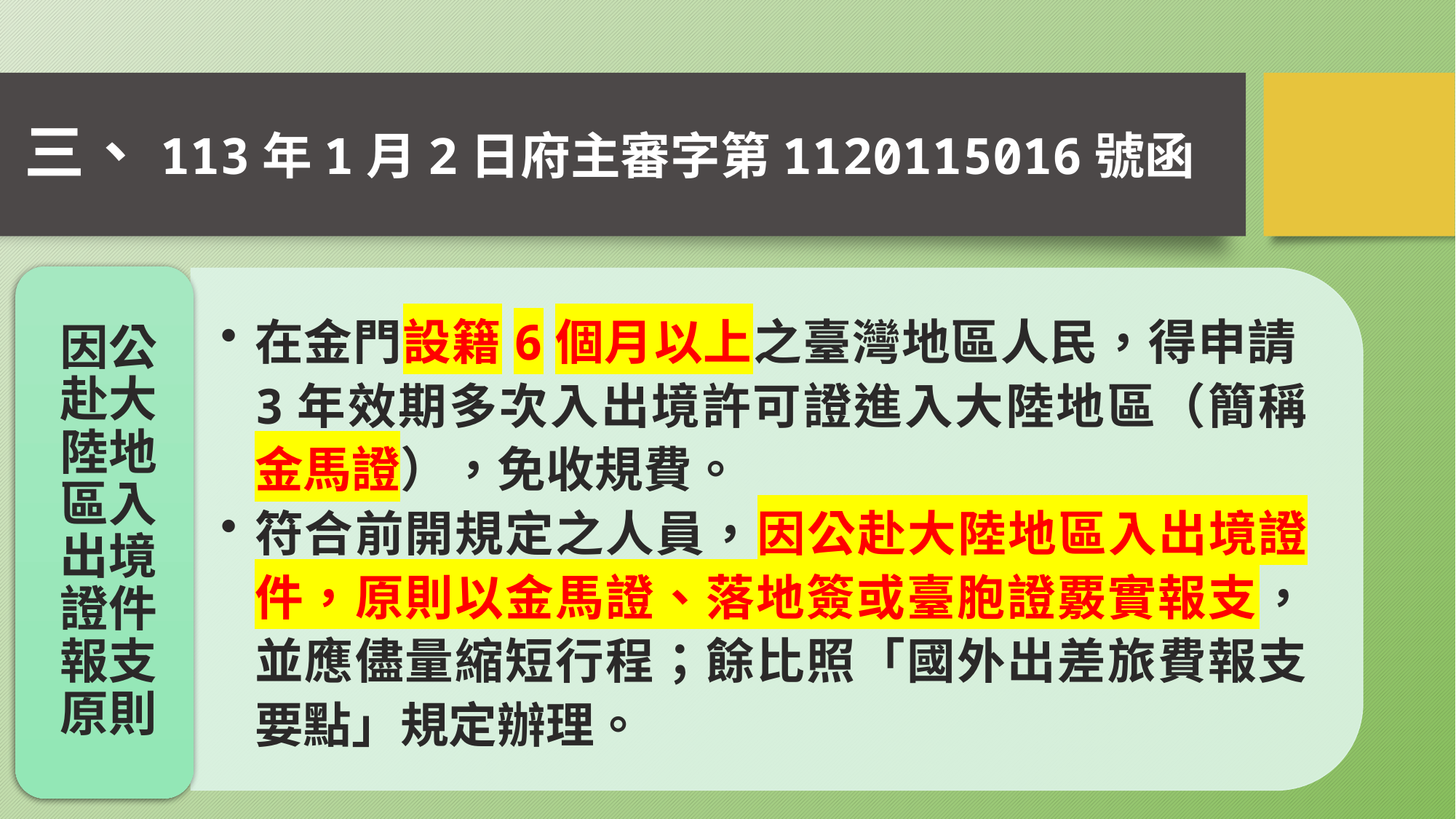

# 三、113年1月2日府主審字第1120115016號函
在金門設籍6個月以上之臺灣地區人民，得申請3年效期多次入出境許可證進入大陸地區（簡稱金馬證），免收規費。
符合前開規定之人員，因公赴大陸地區入出境證件，原則以金馬證、落地簽或臺胞證覈實報支，並應儘量縮短行程；餘比照「國外出差旅費報支要點」規定辦理。
因公赴大陸地區入出境證件報支原則